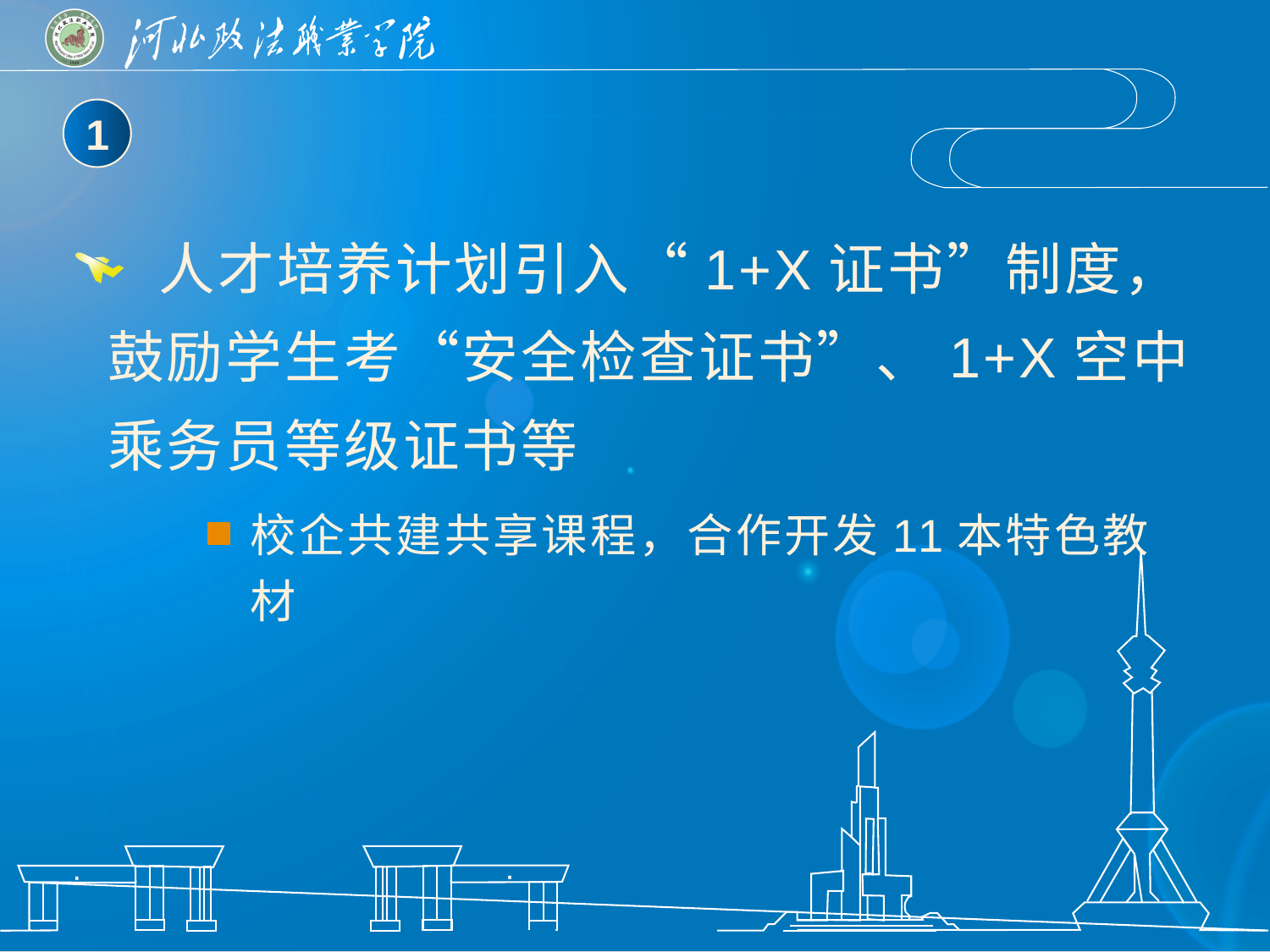

#
1
 人才培养计划引入“1+X证书”制度，鼓励学生考“安全检查证书”、1+X空中乘务员等级证书等
校企共建共享课程，合作开发11本特色教材
16